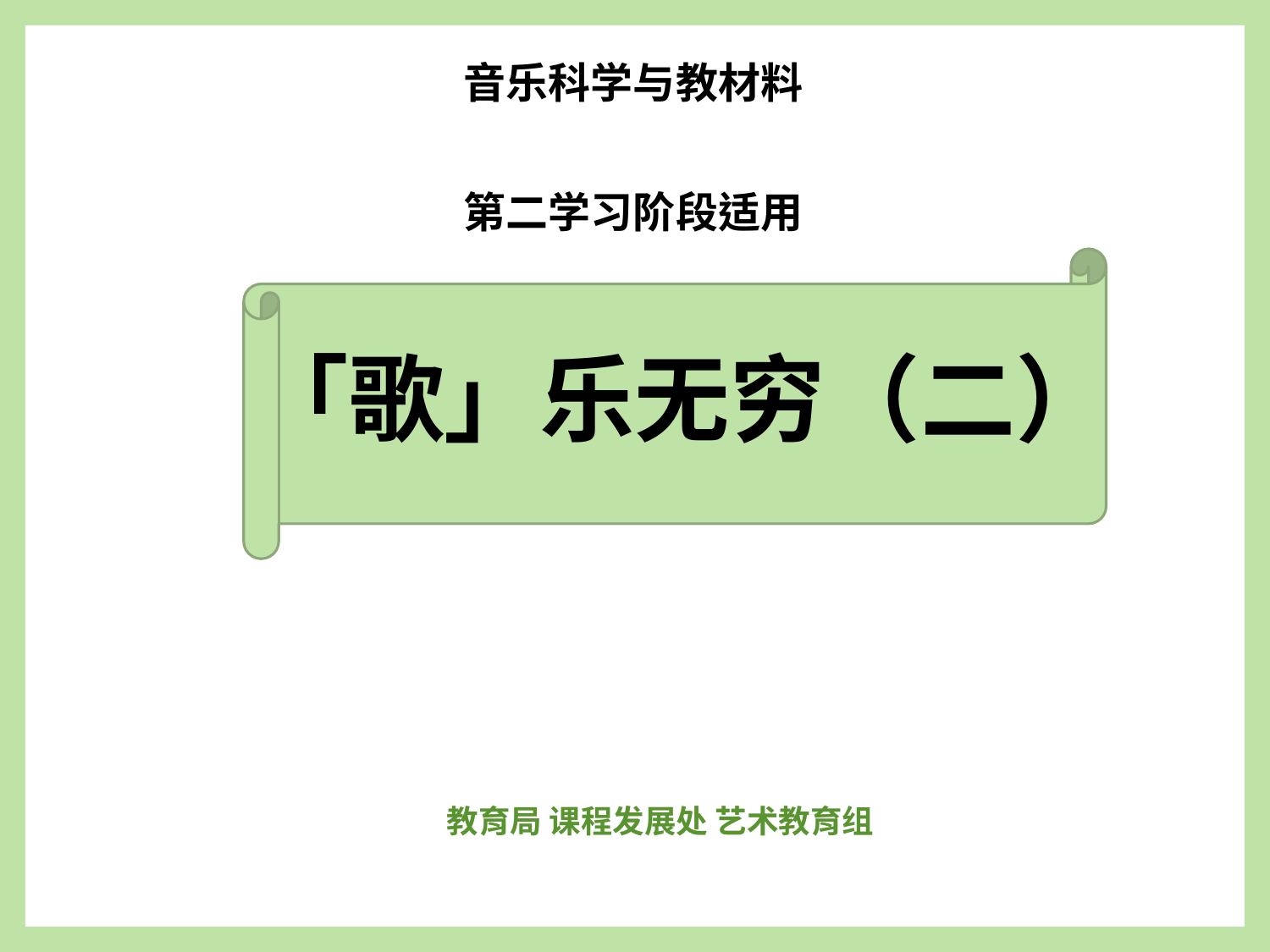

音乐科学与教材料

第二学习阶段适用
「歌」乐无穷（二）

教育局 课程发展处 艺术教育组